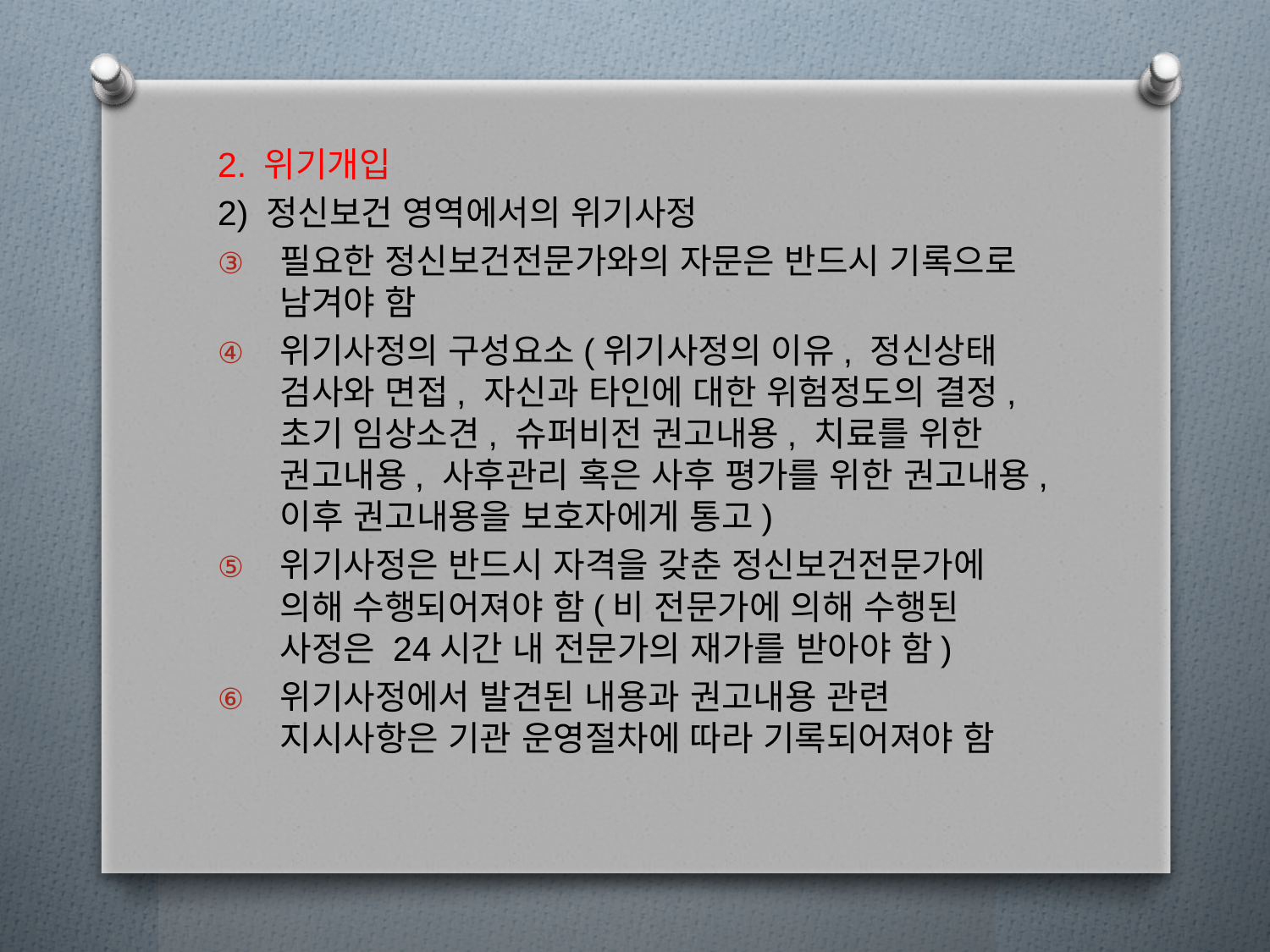

2. 위기개입
2) 정신보건 영역에서의 위기사정
필요한 정신보건전문가와의 자문은 반드시 기록으로 남겨야 함
위기사정의 구성요소(위기사정의 이유, 정신상태 검사와 면접, 자신과 타인에 대한 위험정도의 결정, 초기 임상소견, 슈퍼비전 권고내용, 치료를 위한 권고내용, 사후관리 혹은 사후 평가를 위한 권고내용, 이후 권고내용을 보호자에게 통고)
위기사정은 반드시 자격을 갖춘 정신보건전문가에 의해 수행되어져야 함(비 전문가에 의해 수행된 사정은 24시간 내 전문가의 재가를 받아야 함)
위기사정에서 발견된 내용과 권고내용 관련 지시사항은 기관 운영절차에 따라 기록되어져야 함